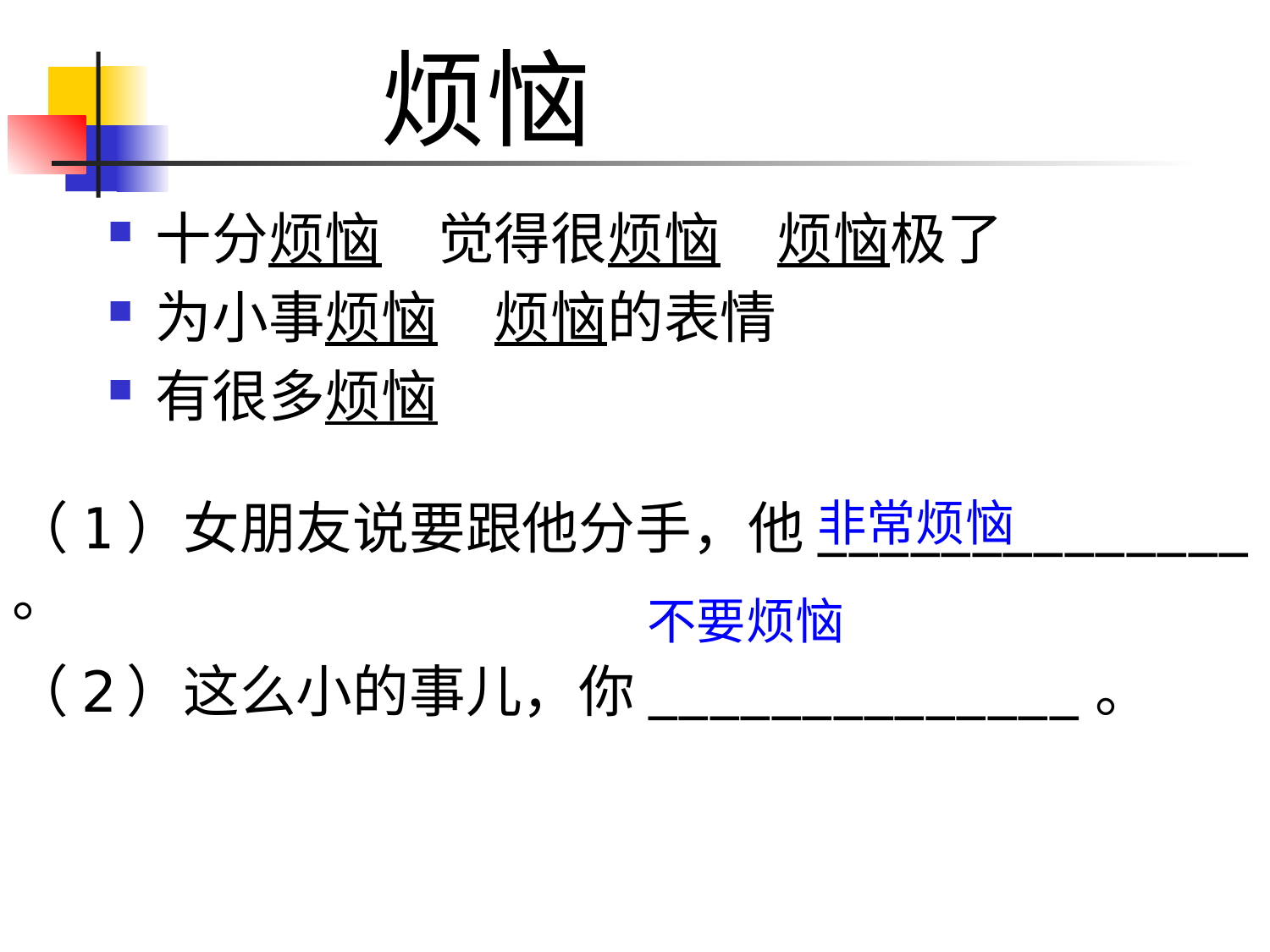

# 烦恼
十分烦恼　觉得很烦恼　烦恼极了
为小事烦恼　烦恼的表情
有很多烦恼
（1）女朋友说要跟他分手，他______________ 。
（2）这么小的事儿，你______________。
非常烦恼
不要烦恼